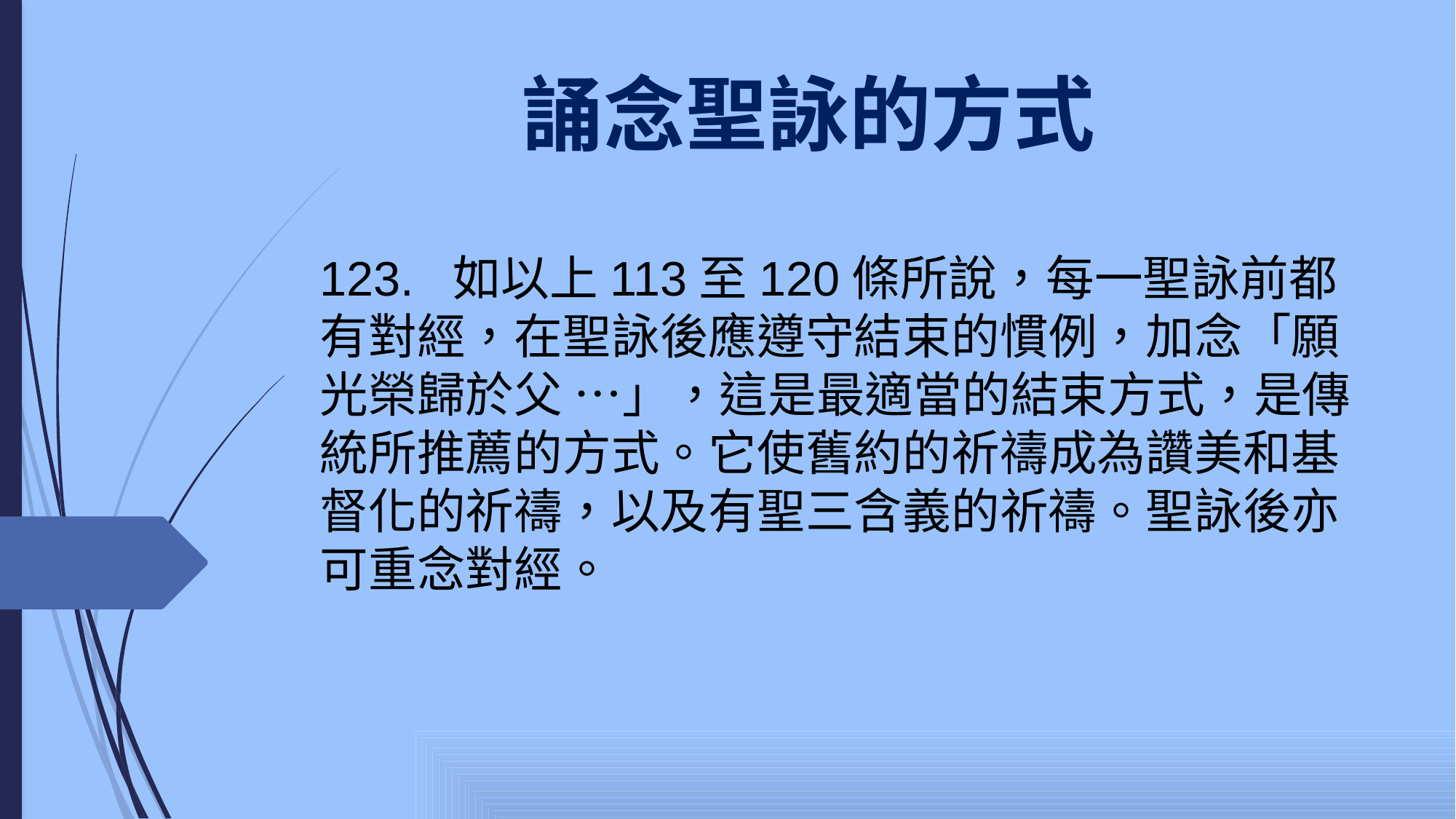

# 誦念聖詠的方式
123.  如以上113至120條所說，每一聖詠前都有對經，在聖詠後應遵守結束的慣例，加念「願光榮歸於父 …」，這是最適當的結束方式，是傳統所推薦的方式。它使舊約的祈禱成為讚美和基督化的祈禱，以及有聖三含義的祈禱。聖詠後亦可重念對經。